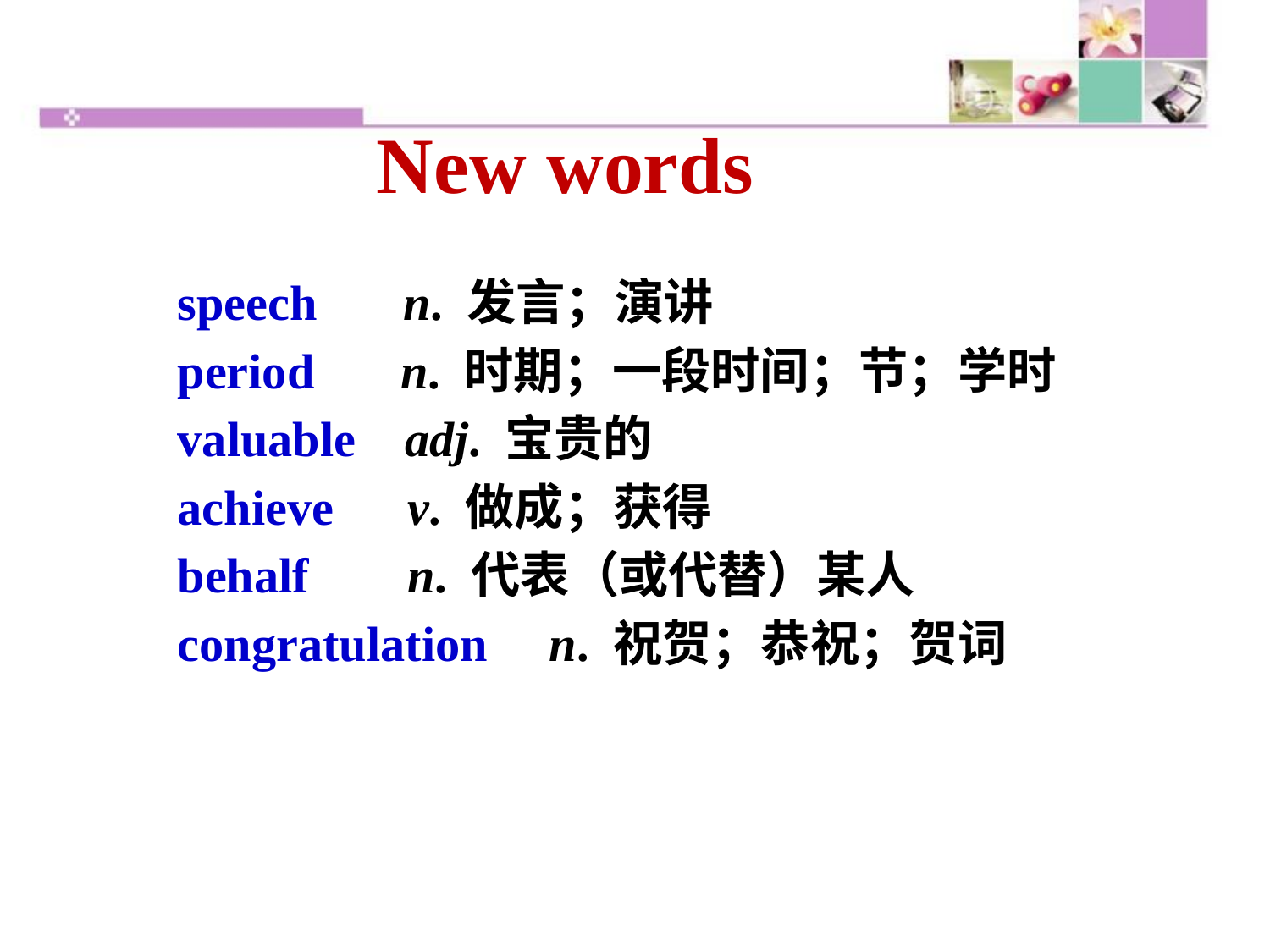

New words
speech       n. 发言；演讲
period       n. 时期；一段时间；节；学时
valuable    adj. 宝贵的
achieve      v. 做成；获得
behalf        n. 代表（或代替）某人
congratulation     n. 祝贺；恭祝；贺词